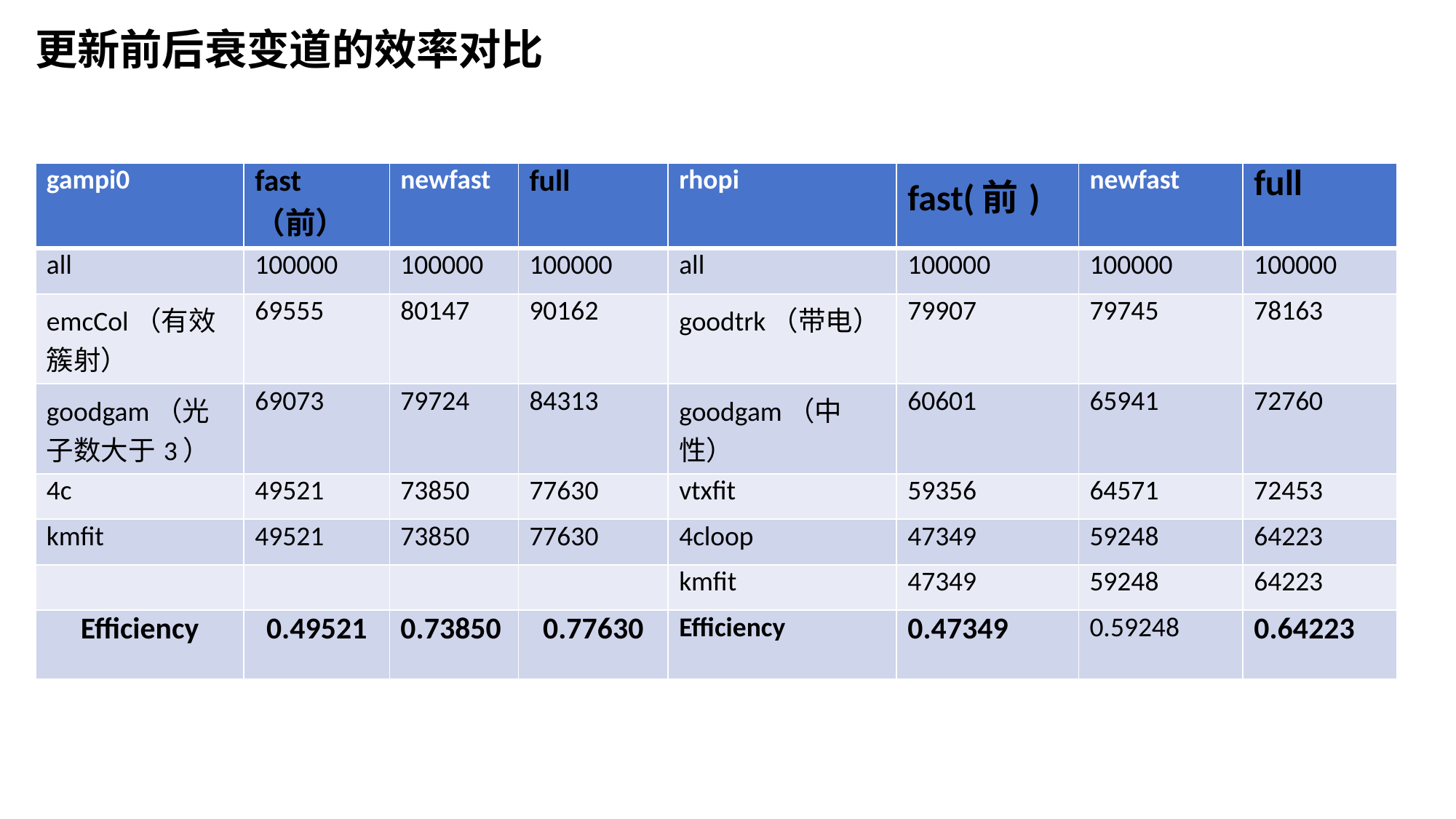

更新前后衰变道的效率对比
| gampi0 | fast（前） | newfast | full | rhopi | fast(前) | newfast | full |
| --- | --- | --- | --- | --- | --- | --- | --- |
| all | 100000 | 100000 | 100000 | all | 100000 | 100000 | 100000 |
| emcCol（有效簇射） | 69555 | 80147 | 90162 | goodtrk（带电） | 79907 | 79745 | 78163 |
| goodgam（光子数大于3） | 69073 | 79724 | 84313 | goodgam（中性） | 60601 | 65941 | 72760 |
| 4c | 49521 | 73850 | 77630 | vtxfit | 59356 | 64571 | 72453 |
| kmfit | 49521 | 73850 | 77630 | 4cloop | 47349 | 59248 | 64223 |
|  |  |  |  | kmfit | 47349 | 59248 | 64223 |
| Efficiency | 0.49521 | 0.73850 | 0.77630 | Efficiency | 0.47349 | 0.59248 | 0.64223 |